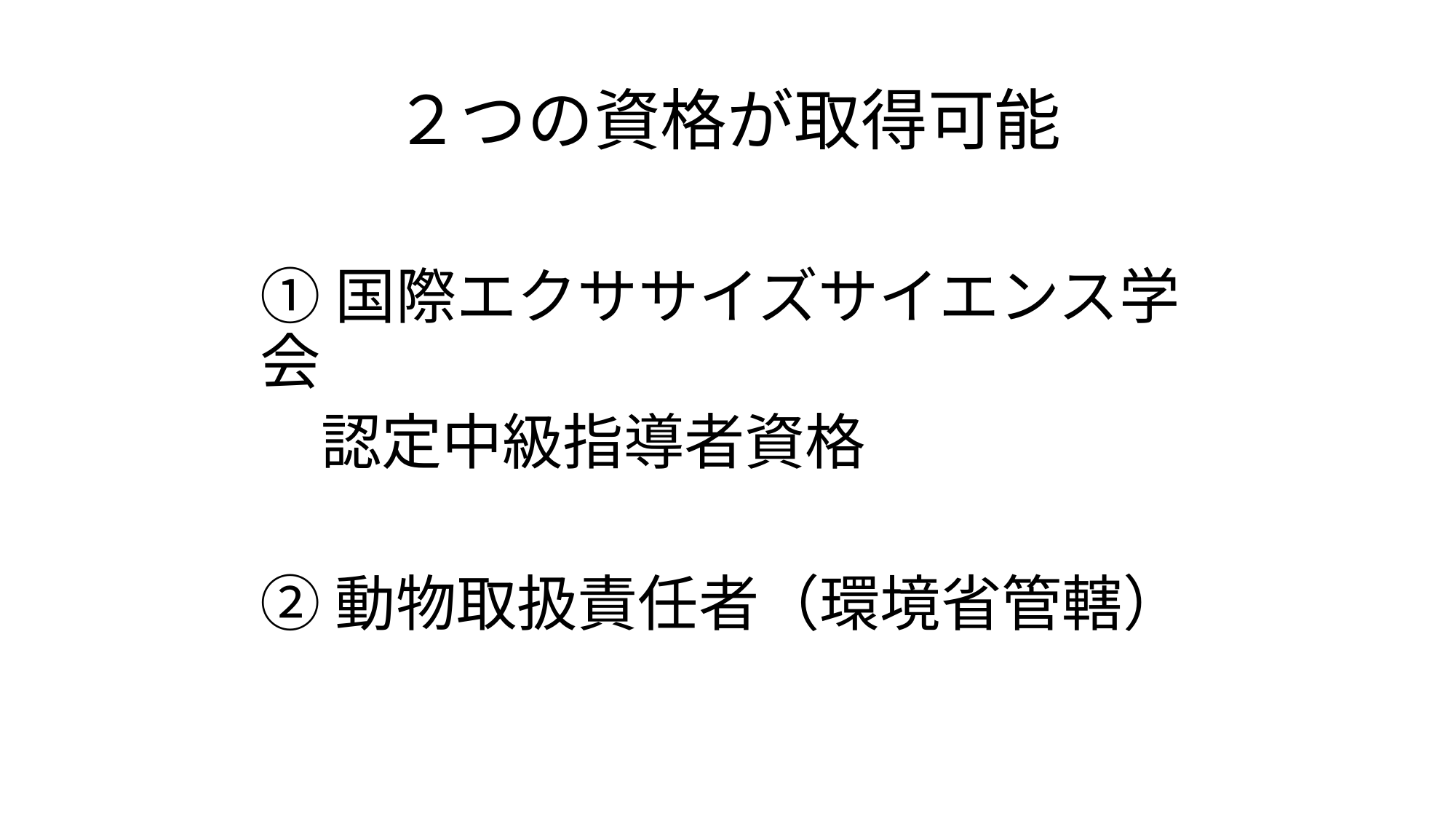

# ２つの資格が取得可能
①国際エクササイズサイエンス学会
　認定中級指導者資格

②動物取扱責任者（環境省管轄）